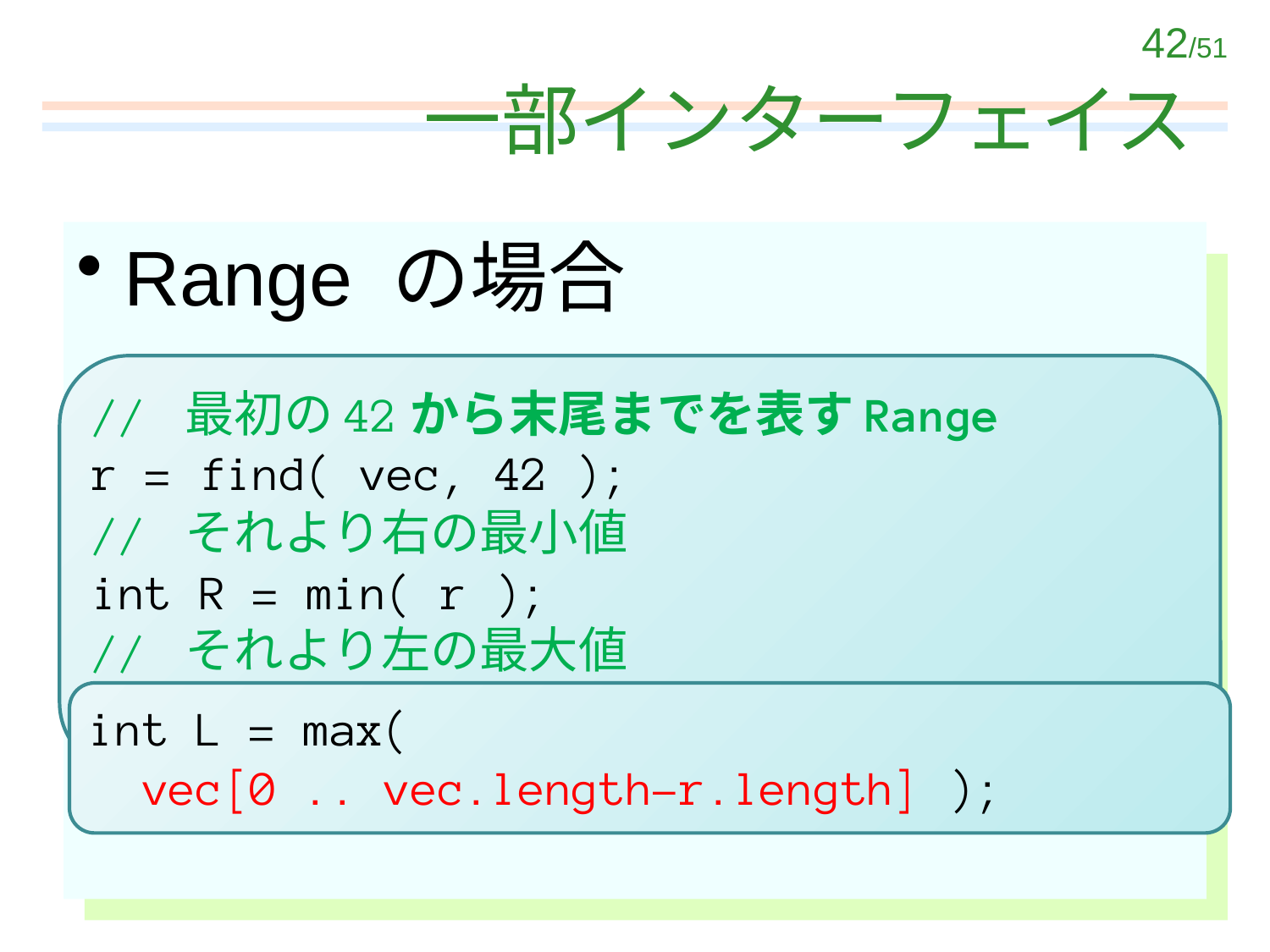

# 一部インターフェイス
Range の場合
// 最初の42から末尾までを表すRange
r = find( vec, 42 );
// それより右の最小値
int R = min( r );
// それより左の最大値
int L = max( /*what???*/ );
int L = max(
  vec[0 .. vec.length-r.length] );